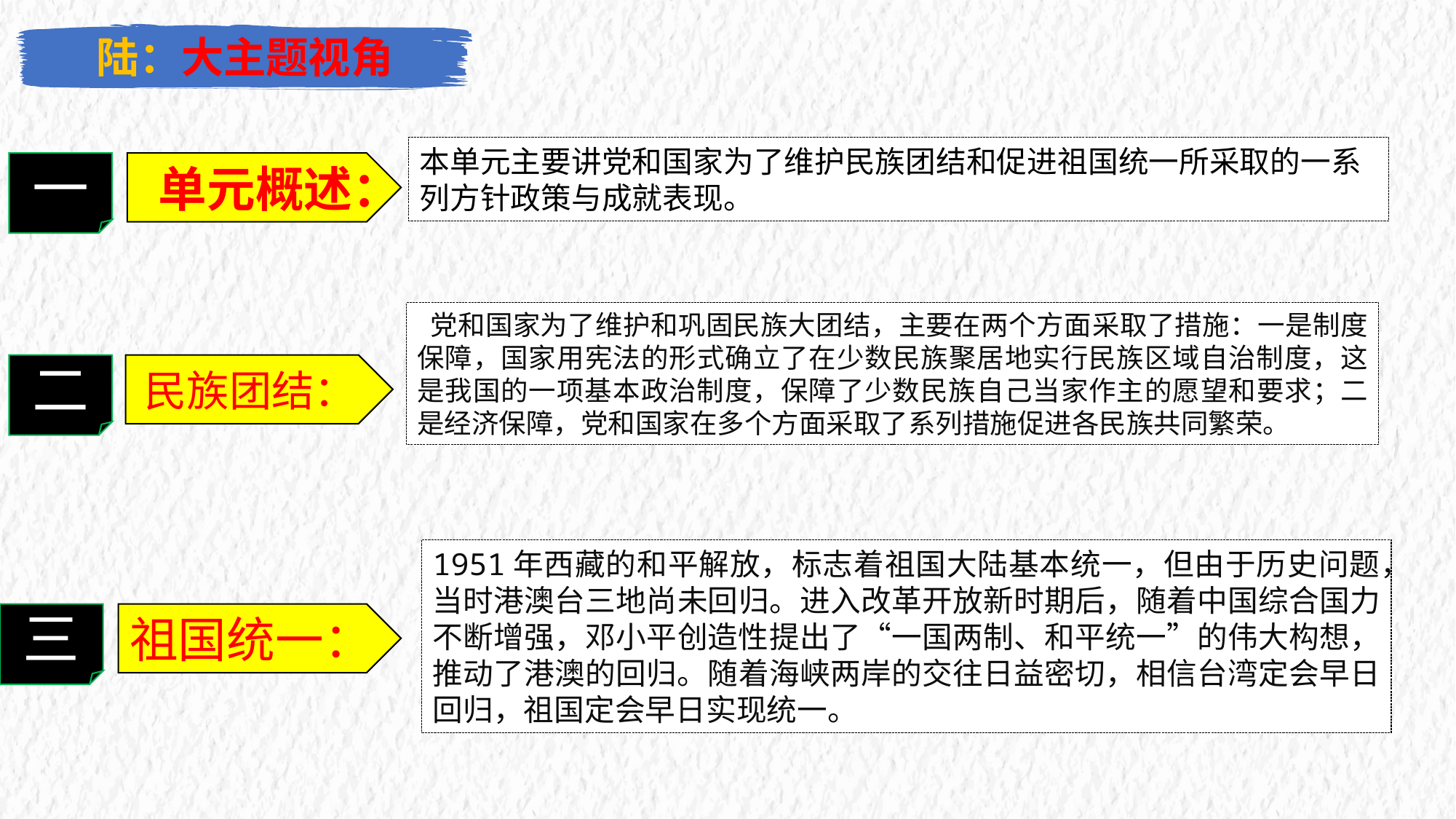

陆：大主题视角
本单元主要讲党和国家为了维护民族团结和促进祖国统一所采取的一系列方针政策与成就表现。
一
单元概述：
 党和国家为了维护和巩固民族大团结，主要在两个方面采取了措施：一是制度保障，国家用宪法的形式确立了在少数民族聚居地实行民族区域自治制度，这是我国的一项基本政治制度，保障了少数民族自己当家作主的愿望和要求；二是经济保障，党和国家在多个方面采取了系列措施促进各民族共同繁荣。
二
民族团结：
1951年西藏的和平解放，标志着祖国大陆基本统一，但由于历史问题，当时港澳台三地尚未回归。进入改革开放新时期后，随着中国综合国力不断增强，邓小平创造性提出了“一国两制、和平统一”的伟大构想，推动了港澳的回归。随着海峡两岸的交往日益密切，相信台湾定会早日回归，祖国定会早日实现统一。
祖国统一：
三